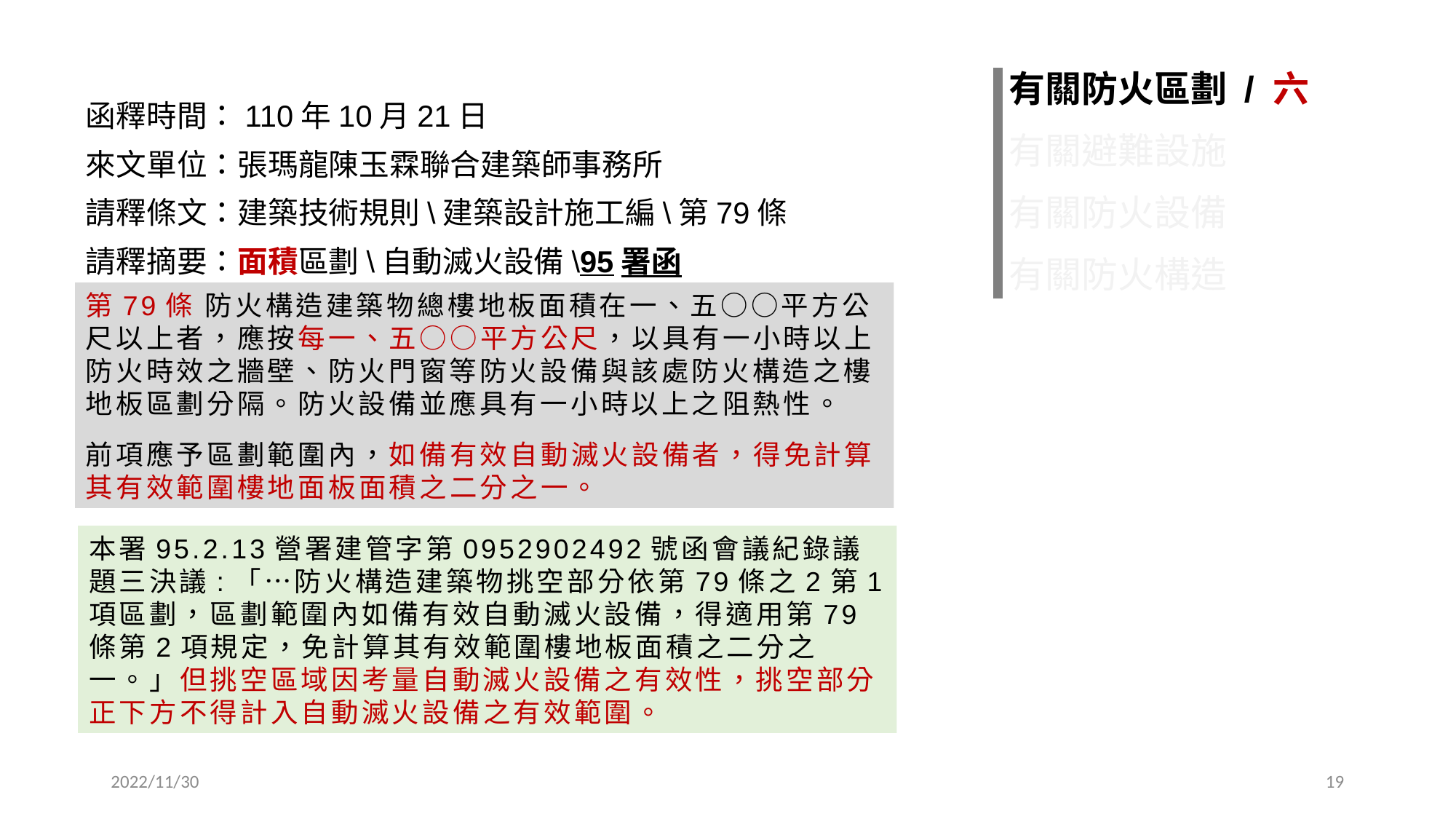

有關防火區劃 / 六
有關避難設施
有關防火設備
有關防火構造

函釋時間：110年10月21日
來文單位：張瑪龍陳玉霖聯合建築師事務所
請釋條文：建築技術規則\建築設計施工編\第79條
請釋摘要：面積區劃\自動滅火設備\95署函
第79條 防火構造建築物總樓地板面積在一、五○○平方公尺以上者，應按每一、五○○平方公尺，以具有一小時以上防火時效之牆壁、防火門窗等防火設備與該處防火構造之樓地板區劃分隔。防火設備並應具有一小時以上之阻熱性。
前項應予區劃範圍內，如備有效自動滅火設備者，得免計算其有效範圍樓地面板面積之二分之一。
本署95.2.13營署建管字第0952902492號函會議紀錄議題三決議:「…防火構造建築物挑空部分依第79條之2第1項區劃，區劃範圍內如備有效自動滅火設備，得適用第79條第2項規定，免計算其有效範圍樓地板面積之二分之一。」但挑空區域因考量自動滅火設備之有效性，挑空部分正下方不得計入自動滅火設備之有效範圍。
2022/11/30
19